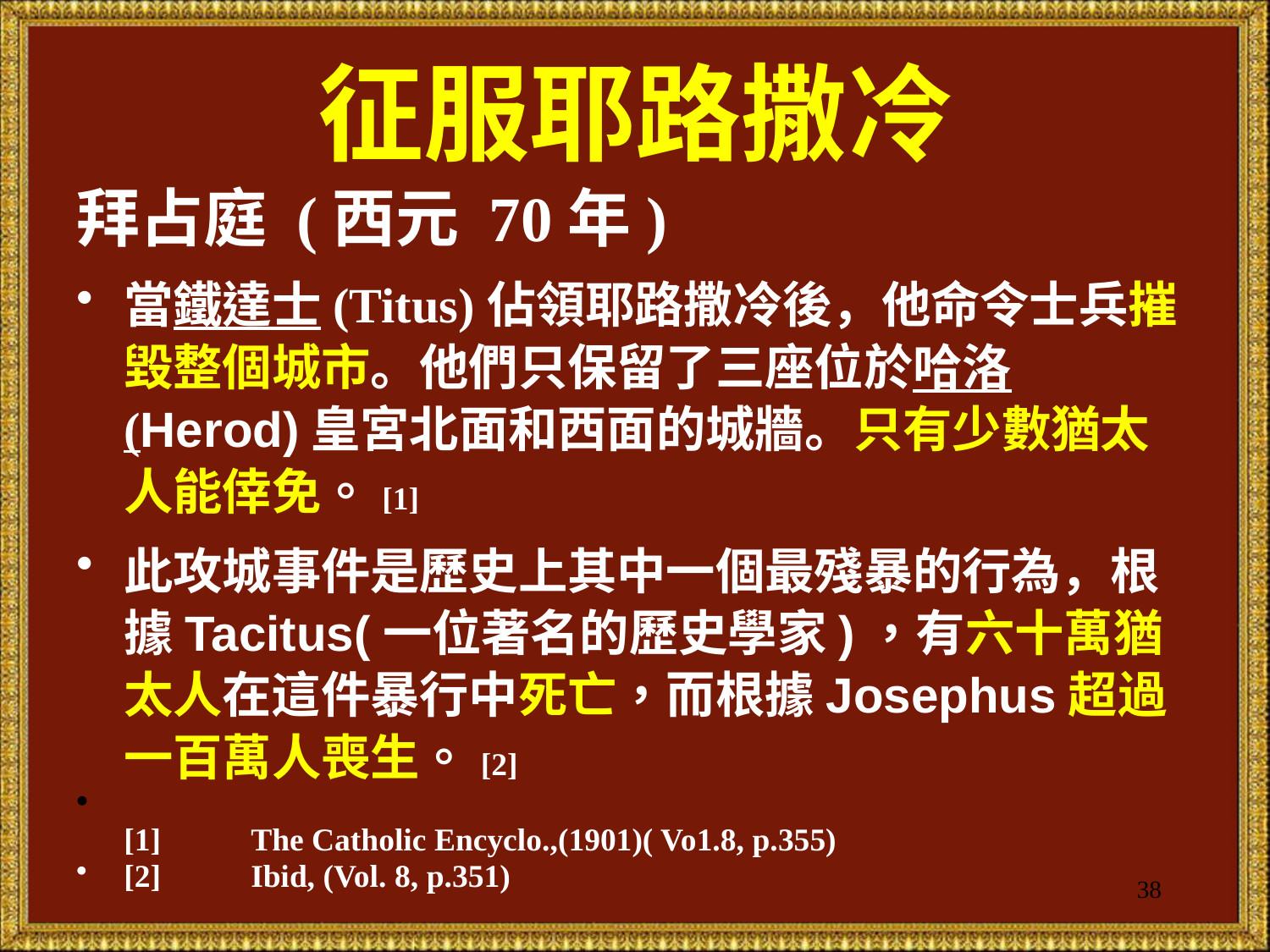

# 征服耶路撒冷
拜占庭 (西元 70年)
當鐵達士(Titus)佔領耶路撒冷後，他命令士兵摧毀整個城市。他們只保留了三座位於哈洛(Herod)皇宮北面和西面的城牆。只有少數猶太人能倖免。[1]
此攻城事件是歷史上其中一個最殘暴的行為，根據Tacitus(一位著名的歷史學家)，有六十萬猶太人在這件暴行中死亡，而根據Josephus超過一百萬人喪生。[2]
[1]	The Catholic Encyclo.,(1901)( Vo1.8, p.355)
[2] 	Ibid, (Vol. 8, p.351)
38